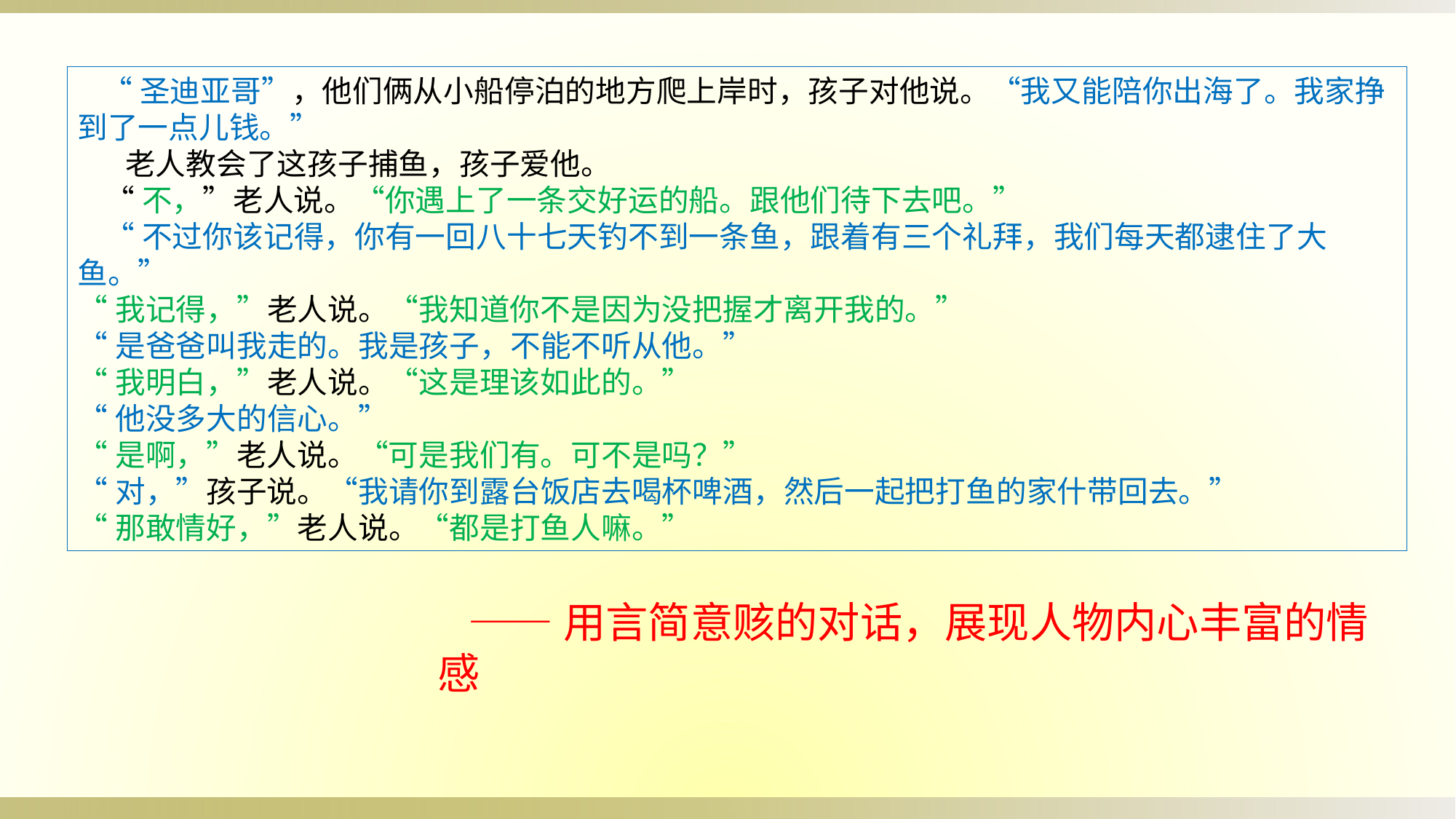

“圣迪亚哥”，他们俩从小船停泊的地方爬上岸时，孩子对他说。“我又能陪你出海了。我家挣到了一点儿钱。”
      老人教会了这孩子捕鱼，孩子爱他。
    “不，”老人说。“你遇上了一条交好运的船。跟他们待下去吧。”
    “不过你该记得，你有一回八十七天钓不到一条鱼，跟着有三个礼拜，我们每天都逮住了大鱼。”
“我记得，”老人说。“我知道你不是因为没把握才离开我的。”
“是爸爸叫我走的。我是孩子，不能不听从他。”
“我明白，”老人说。“这是理该如此的。”
“他没多大的信心。”
“是啊，”老人说。“可是我们有。可不是吗？”
“对，”孩子说。“我请你到露台饭店去喝杯啤酒，然后一起把打鱼的家什带回去。”
“那敢情好，”老人说。“都是打鱼人嘛。”
     ——用言简意赅的对话，展现人物内心丰富的情感